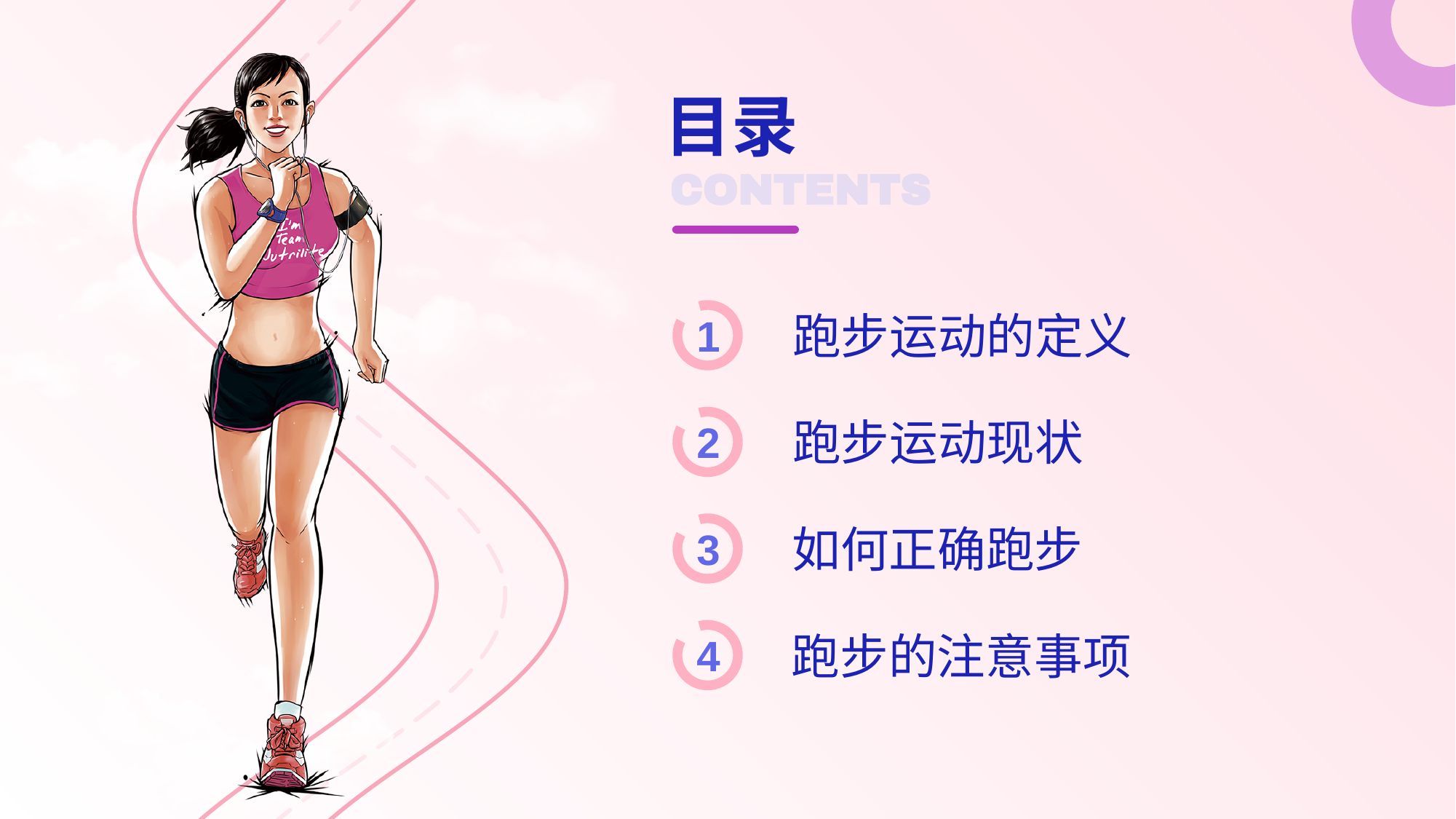

目录
CONTENTS

跑步运动的定义
1

跑步运动现状
2

如何正确跑步
3

跑步的注意事项
4